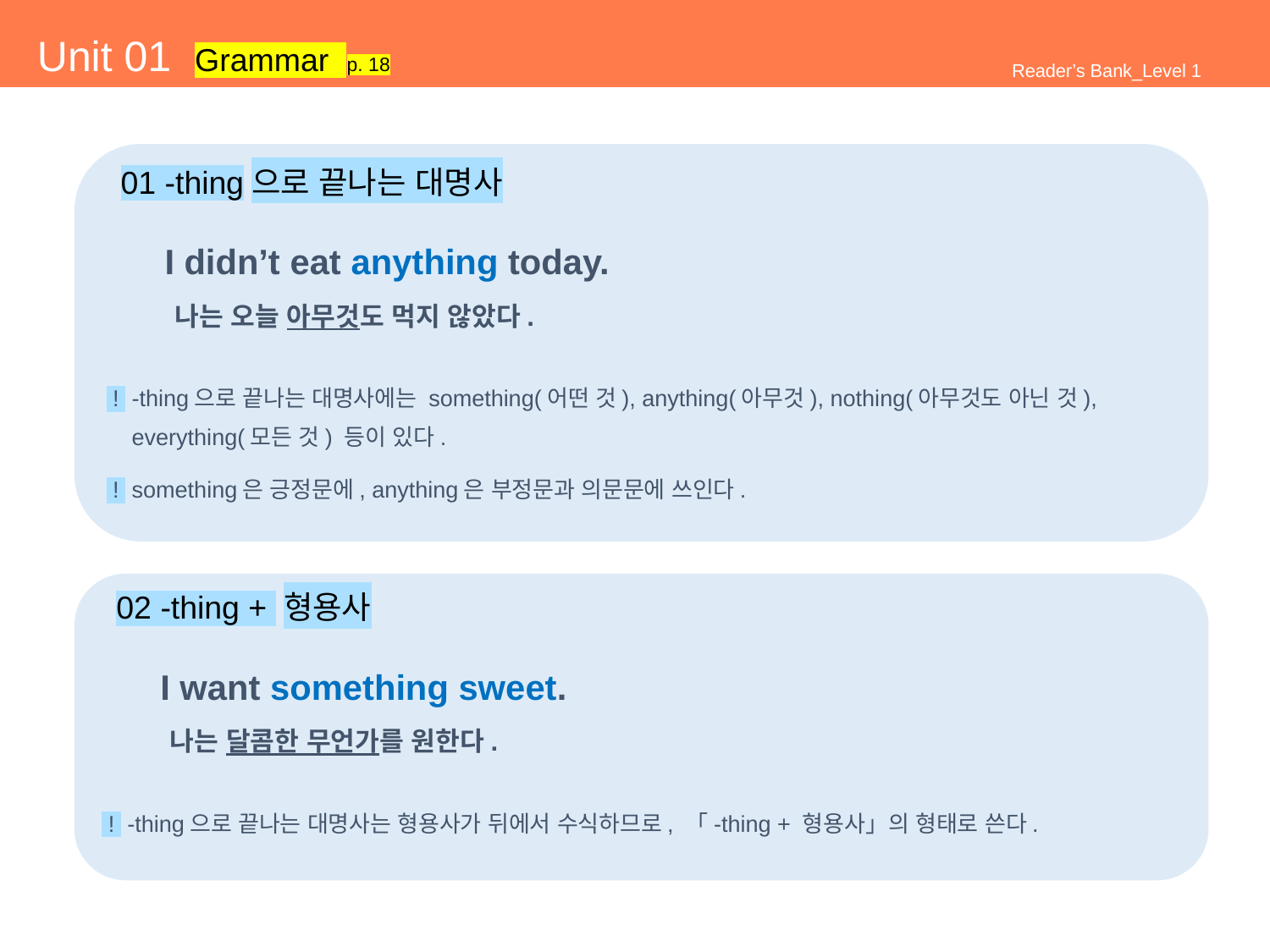

# Unit 01  Grammar  p. 18
Reader’s Bank_Level 1

  01 -thing으로 끝나는 대명사

      I didn’t eat anything today.
      나는 오늘 아무것도 먹지 않았다.

 !  -thing으로 끝나는 대명사에는 something(어떤 것), anything(아무것), nothing(아무것도 아닌 것),
    everything(모든 것) 등이 있다.
 !  something은 긍정문에, anything은 부정문과 의문문에 쓰인다.

  02 -thing + 형용사

      I want something sweet.
      나는 달콤한 무언가를 원한다.

 !  -thing으로 끝나는 대명사는 형용사가 뒤에서 수식하므로, 「-thing + 형용사」의 형태로 쓴다.